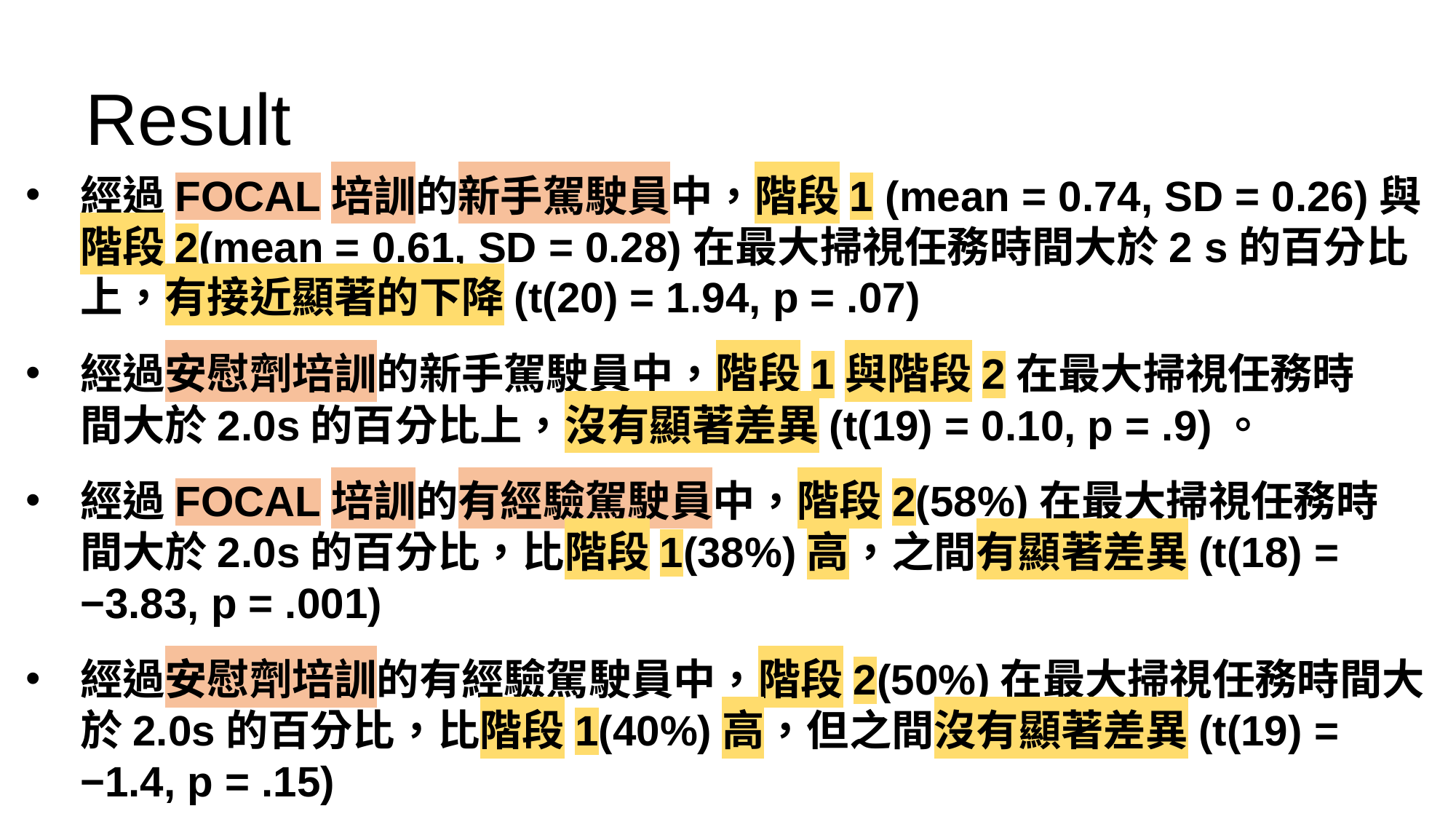

Result
經過FOCAL培訓的新手駕駛員中，階段1 (mean = 0.74, SD = 0.26)與階段2(mean = 0.61, SD = 0.28)在最大掃視任務時間大於2 s的百分比上，有接近顯著的下降(t(20) = 1.94, p = .07)
經過安慰劑培訓的新手駕駛員中，階段1與階段2在最大掃視任務時間大於2.0s的百分比上，沒有顯著差異(t(19) = 0.10, p = .9)。
經過FOCAL培訓的有經驗駕駛員中，階段2(58%)在最大掃視任務時間大於2.0s的百分比，比階段1(38%)高，之間有顯著差異(t(18) = −3.83, p = .001)
經過安慰劑培訓的有經驗駕駛員中，階段2(50%)在最大掃視任務時間大於2.0s的百分比，比階段1(40%)高，但之間沒有顯著差異(t(19) = −1.4, p = .15)